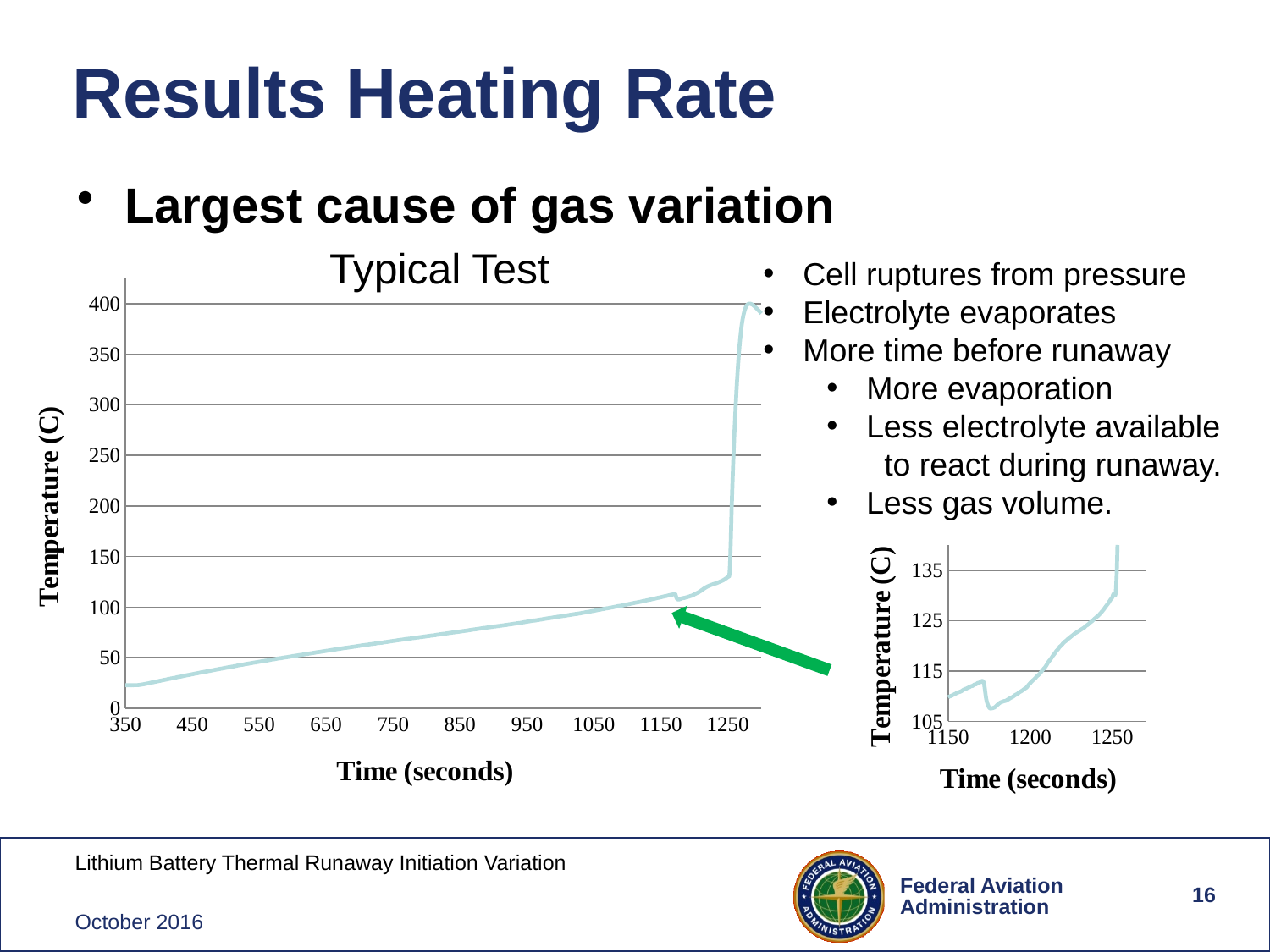

# Results Heating Rate
Largest cause of gas variation
Typical Test
Cell ruptures from pressure
Electrolyte evaporates
More time before runaway
More evaporation
Less electrolyte available     to react during runaway.
Less gas volume.

### Chart

| Category | PD1_A07 ｰC |
|---|---|

### Chart

| Category | PD1_A07 ｰC |
|---|---|
16